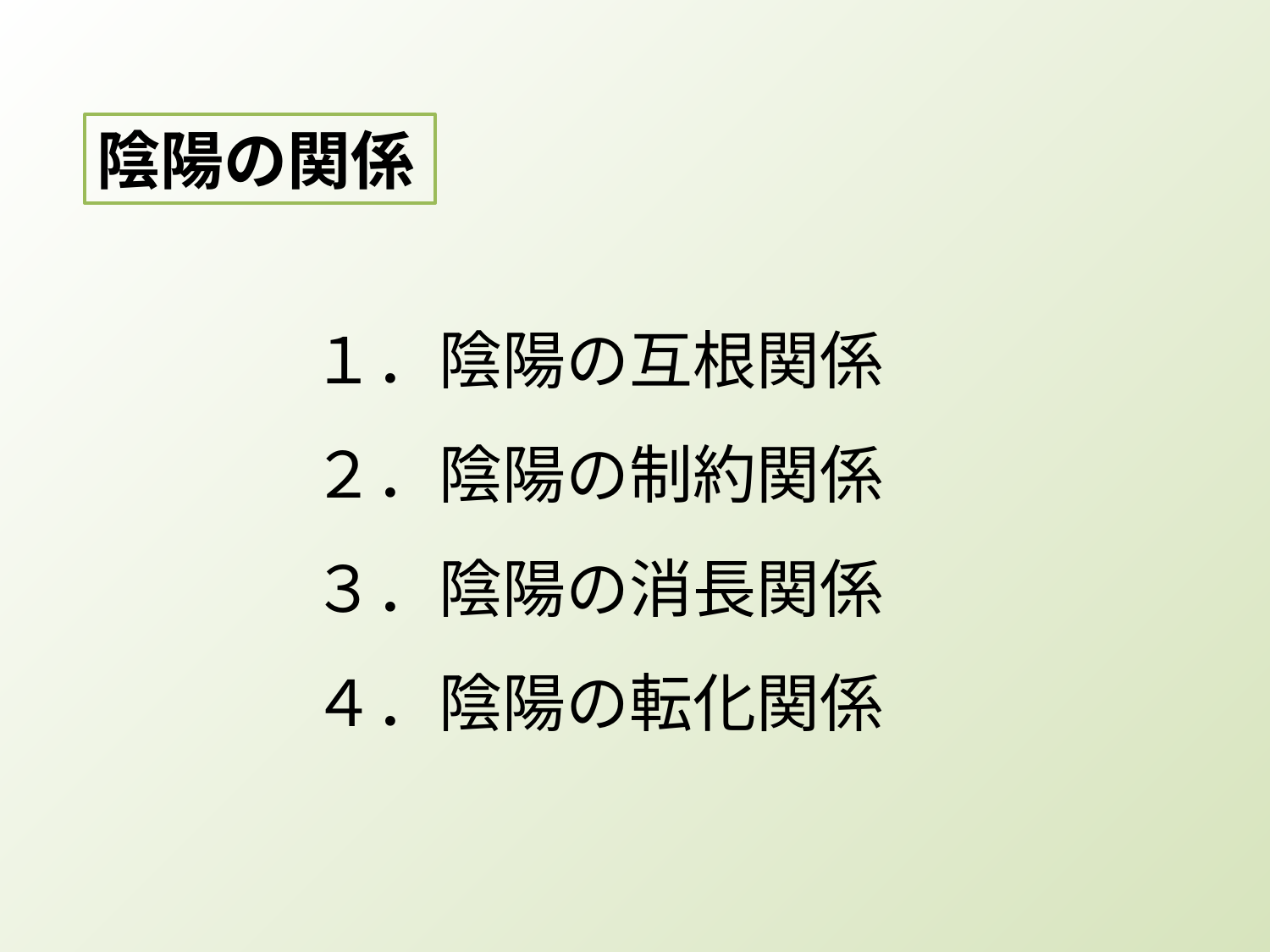

陰陽の関係
１．陰陽の互根関係
２．陰陽の制約関係
３．陰陽の消長関係
４．陰陽の転化関係